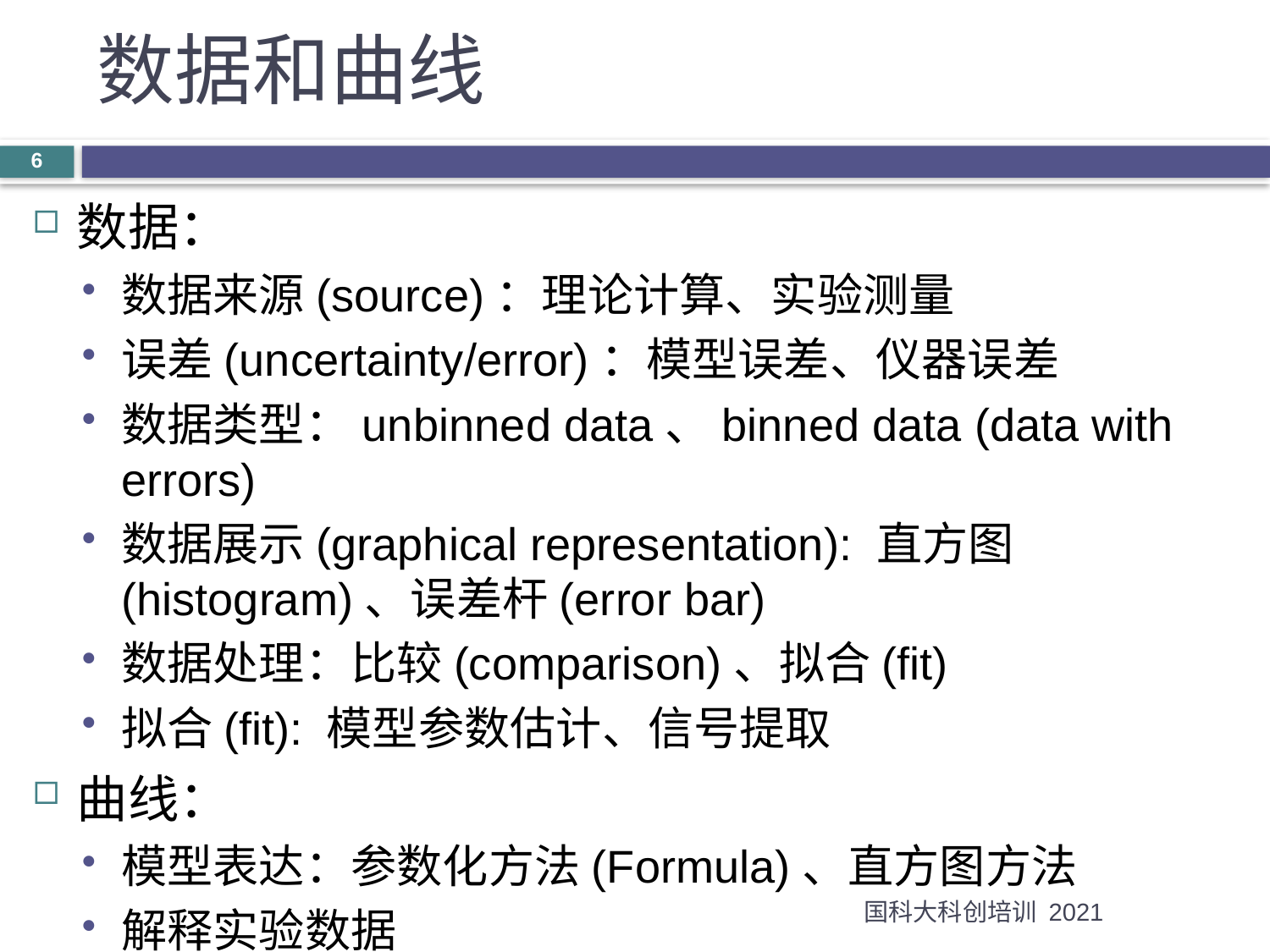

# 数据和曲线
数据：
数据来源(source)：理论计算、实验测量
误差(uncertainty/error)：模型误差、仪器误差
数据类型：unbinned data、binned data (data with errors)
数据展示(graphical representation): 直方图(histogram)、误差杆(error bar)
数据处理：比较(comparison)、拟合(fit)
拟合(fit): 模型参数估计、信号提取
曲线：
模型表达：参数化方法(Formula)、直方图方法
解释实验数据
国科大科创培训 2021
6